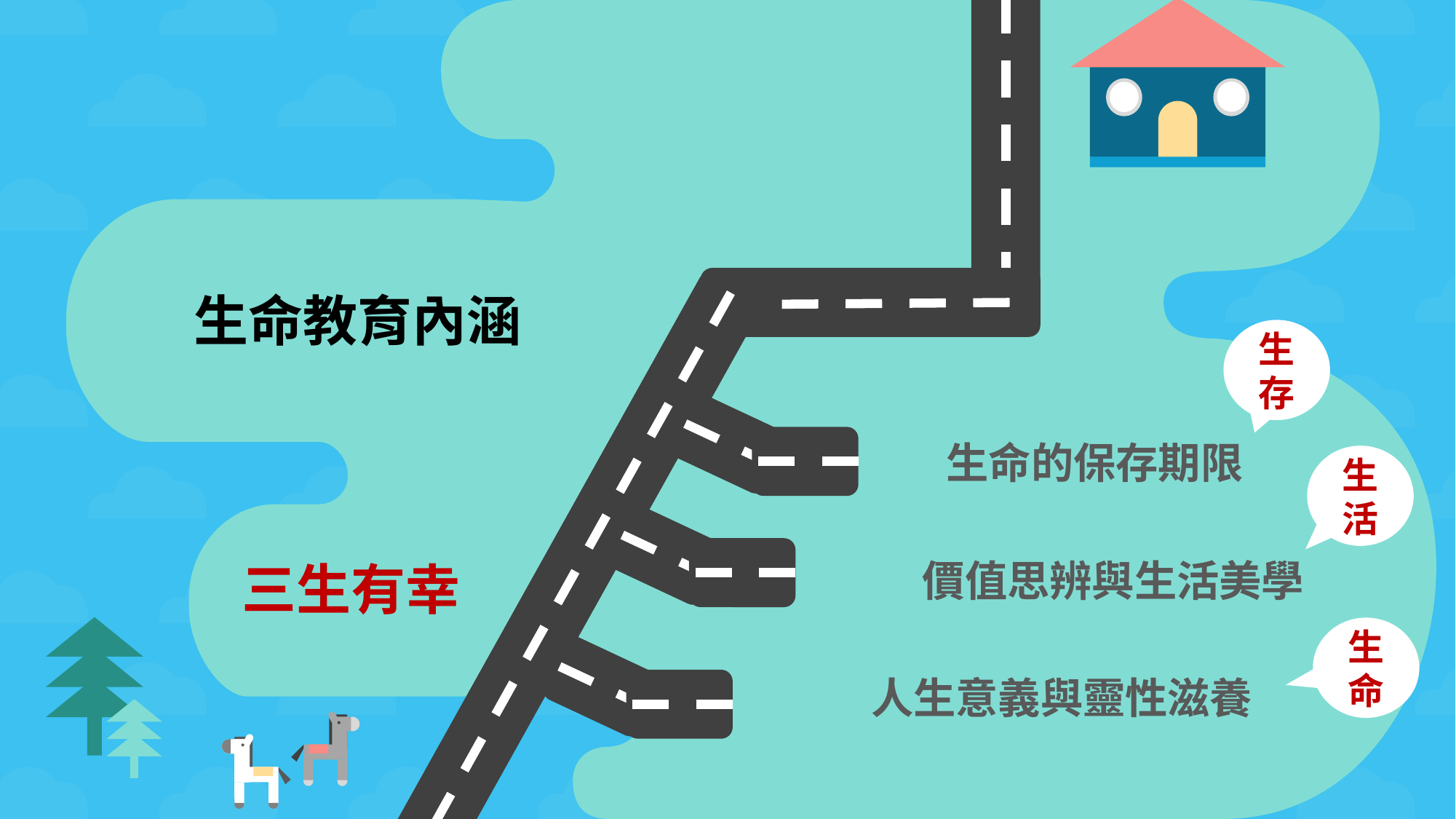

生命教育內涵
生存

生命的保存期限
生活

價值思辨與生活美學
三生有幸

生命

人生意義與靈性滋養